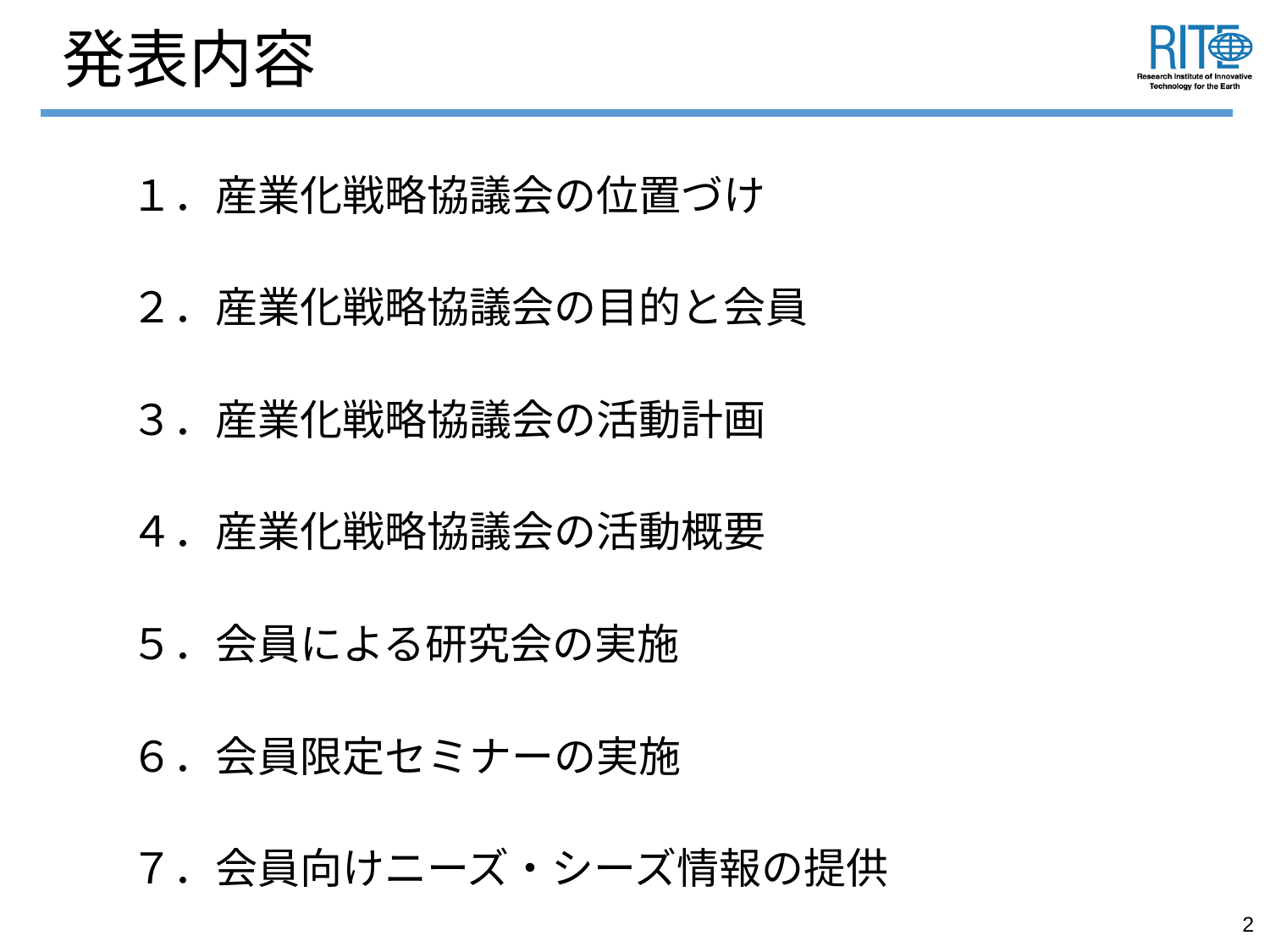

# 発表内容
１．産業化戦略協議会の位置づけ

２．産業化戦略協議会の目的と会員

３．産業化戦略協議会の活動計画

４．産業化戦略協議会の活動概要

５．会員による研究会の実施

６．会員限定セミナーの実施

７．会員向けニーズ・シーズ情報の提供
2